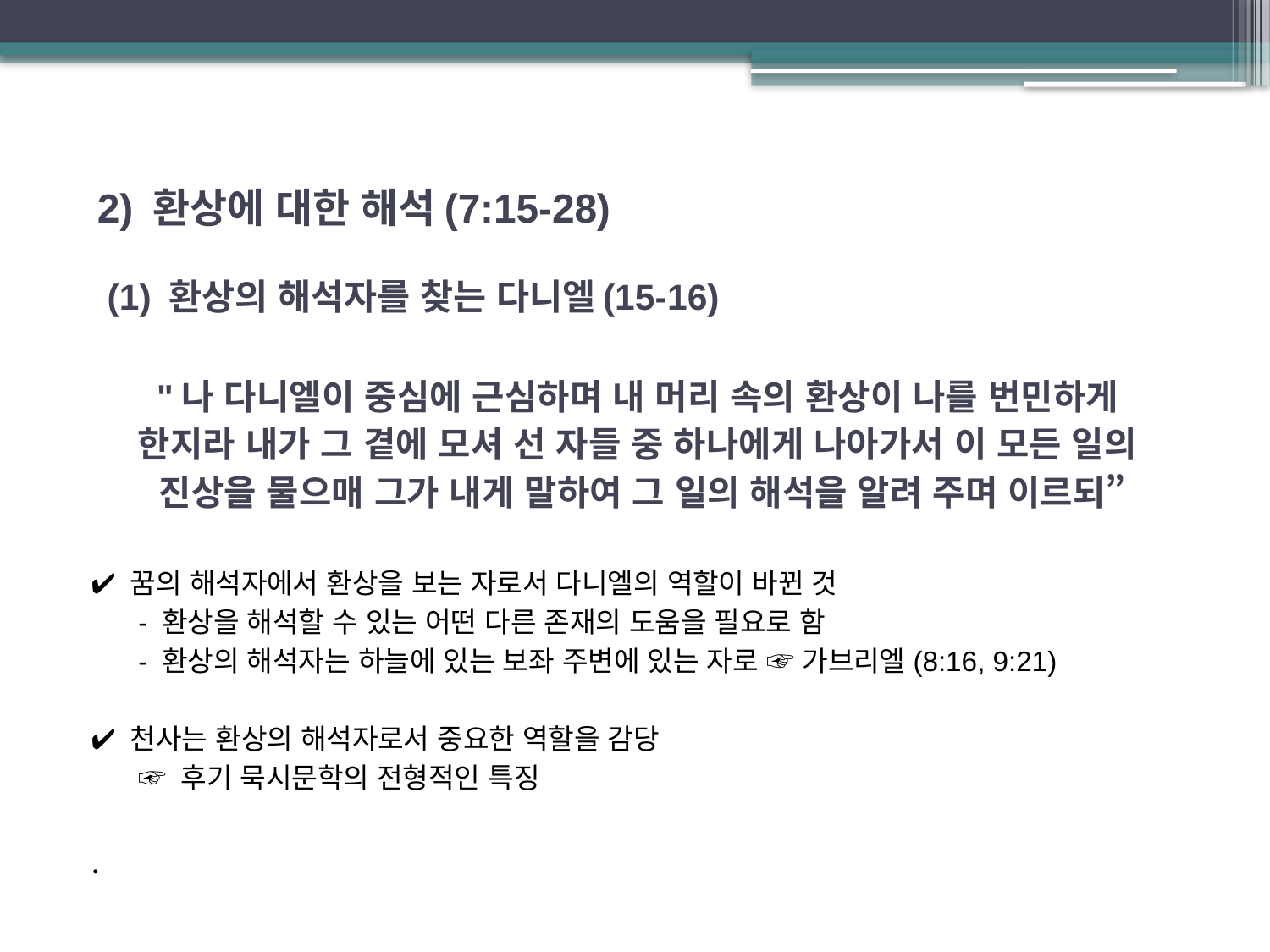

# 2) 환상에 대한 해석(7:15-28) (1) 환상의 해석자를 찾는 다니엘(15-16)

"나 다니엘이 중심에 근심하며 내 머리 속의 환상이 나를 번민하게
한지라 내가 그 곁에 모셔 선 자들 중 하나에게 나아가서 이 모든 일의
진상을 물으매 그가 내게 말하여 그 일의 해석을 알려 주며 이르되”

✔ 꿈의 해석자에서 환상을 보는 자로서 다니엘의 역할이 바뀐 것
      - 환상을 해석할 수 있는 어떤 다른 존재의 도움을 필요로 함
      - 환상의 해석자는 하늘에 있는 보좌 주변에 있는 자로 ☞ 가브리엘(8:16, 9:21)

✔ 천사는 환상의 해석자로서 중요한 역할을 감당
      ☞ 후기 묵시문학의 전형적인 특징

.